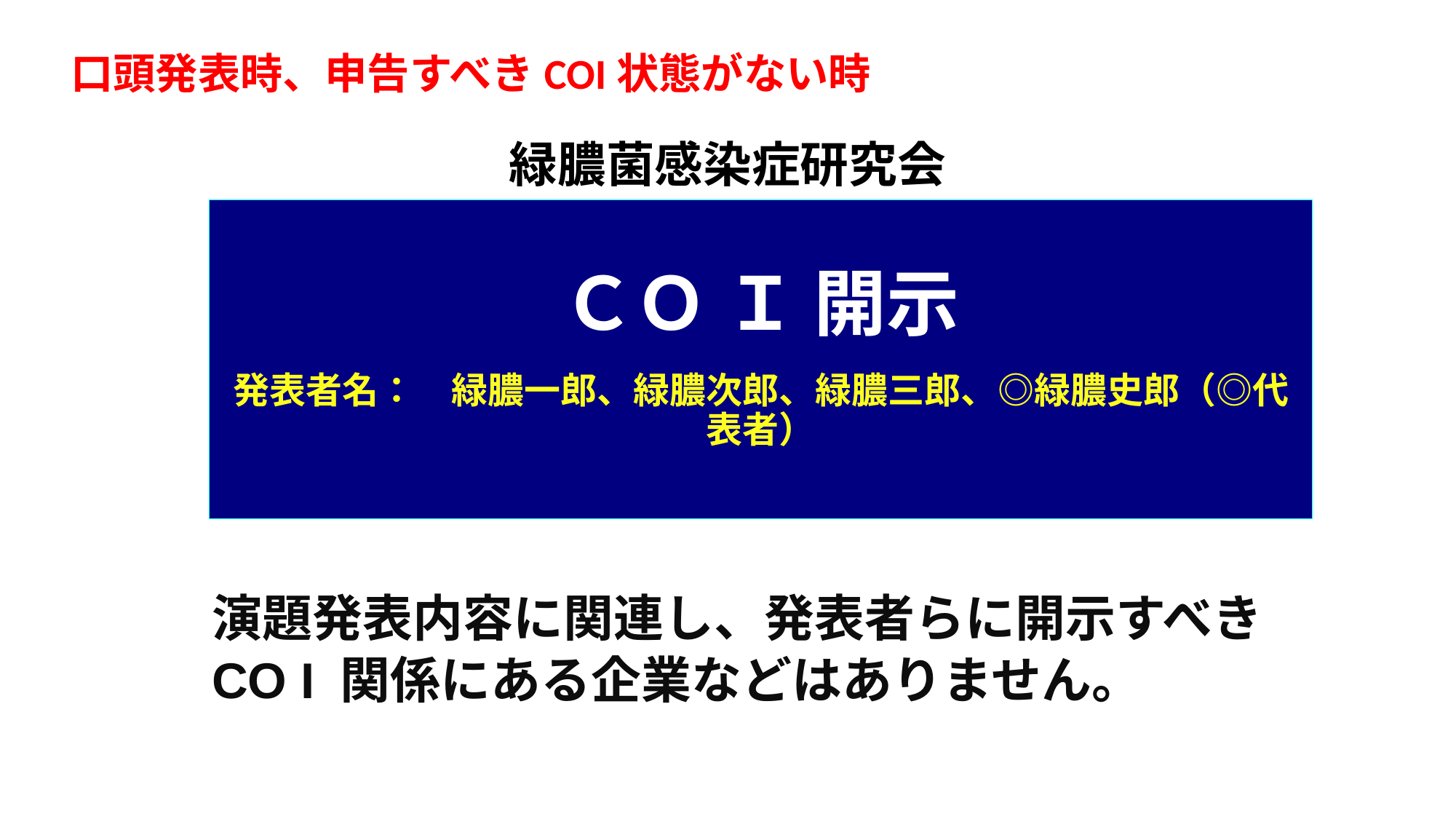

口頭発表時、申告すべきCOI状態がない時
緑膿菌感染症研究会
# ＣＯ Ｉ 開示 　 発表者名：　緑膿一郎、緑膿次郎、緑膿三郎、◎緑膿史郎（◎代表者）

演題発表内容に関連し、発表者らに開示すべき
CO I 関係にある企業などはありません。